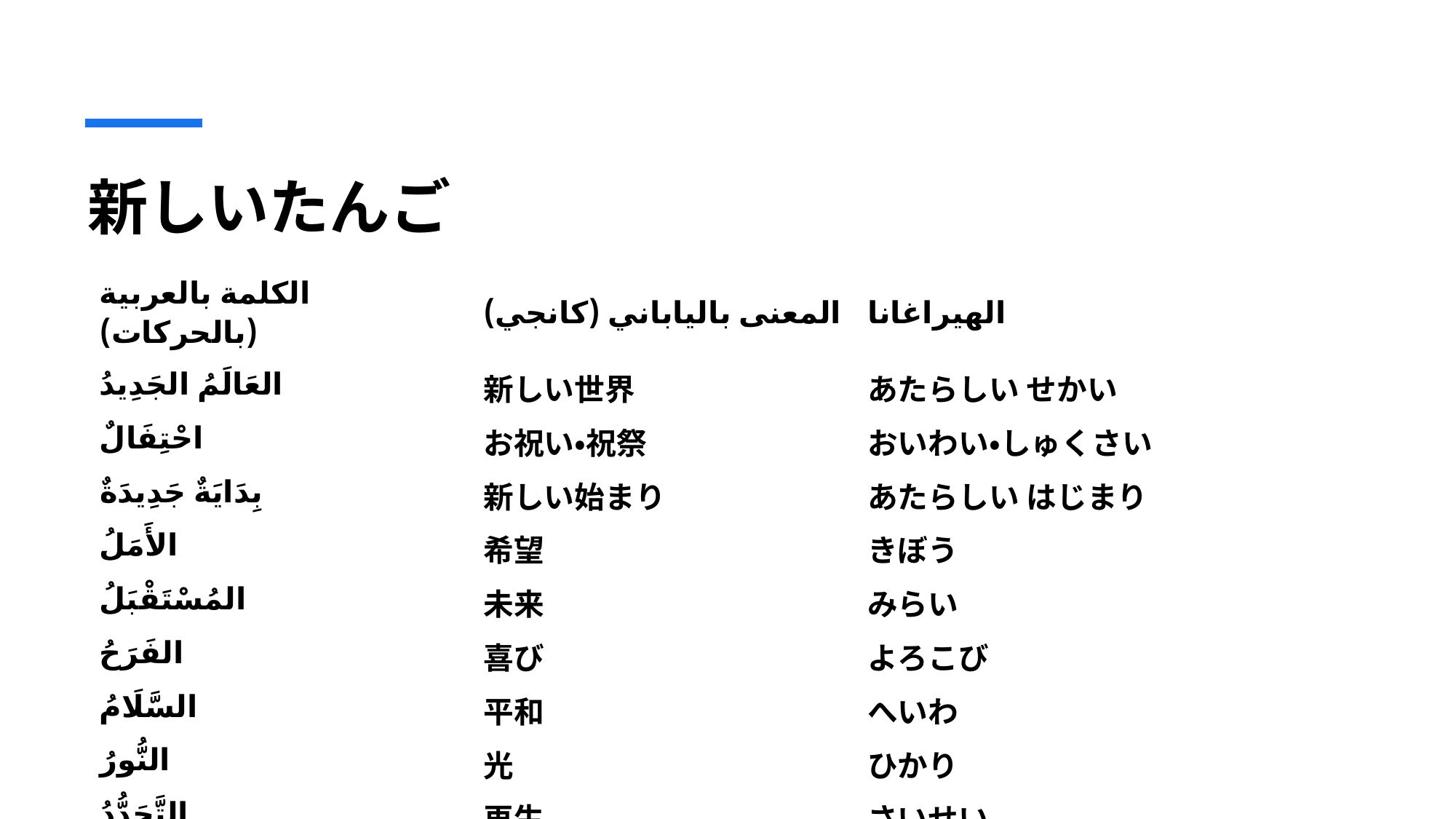

# 新しいたんご
| الكلمة بالعربية (بالحركات) | المعنى بالياباني (كانجي) | الهيراغانا |
| --- | --- | --- |
| العَالَمُ الجَدِيدُ | 新しい世界 | あたらしい せかい |
| احْتِفَالٌ | お祝い・祝祭 | おいわい・しゅくさい |
| بِدَايَةٌ جَدِيدَةٌ | 新しい始まり | あたらしい はじまり |
| الأَمَلُ | 希望 | きぼう |
| المُسْتَقْبَلُ | 未来 | みらい |
| الفَرَحُ | 喜び | よろこび |
| السَّلَامُ | 平和 | へいわ |
| النُّورُ | 光 | ひかり |
| التَّجَدُّدُ | 再生 | さいせい |
| الوِحْدَةُ الإِنْسَانِيَّةُ | 人類の団結 | じんるい の だんけつ |